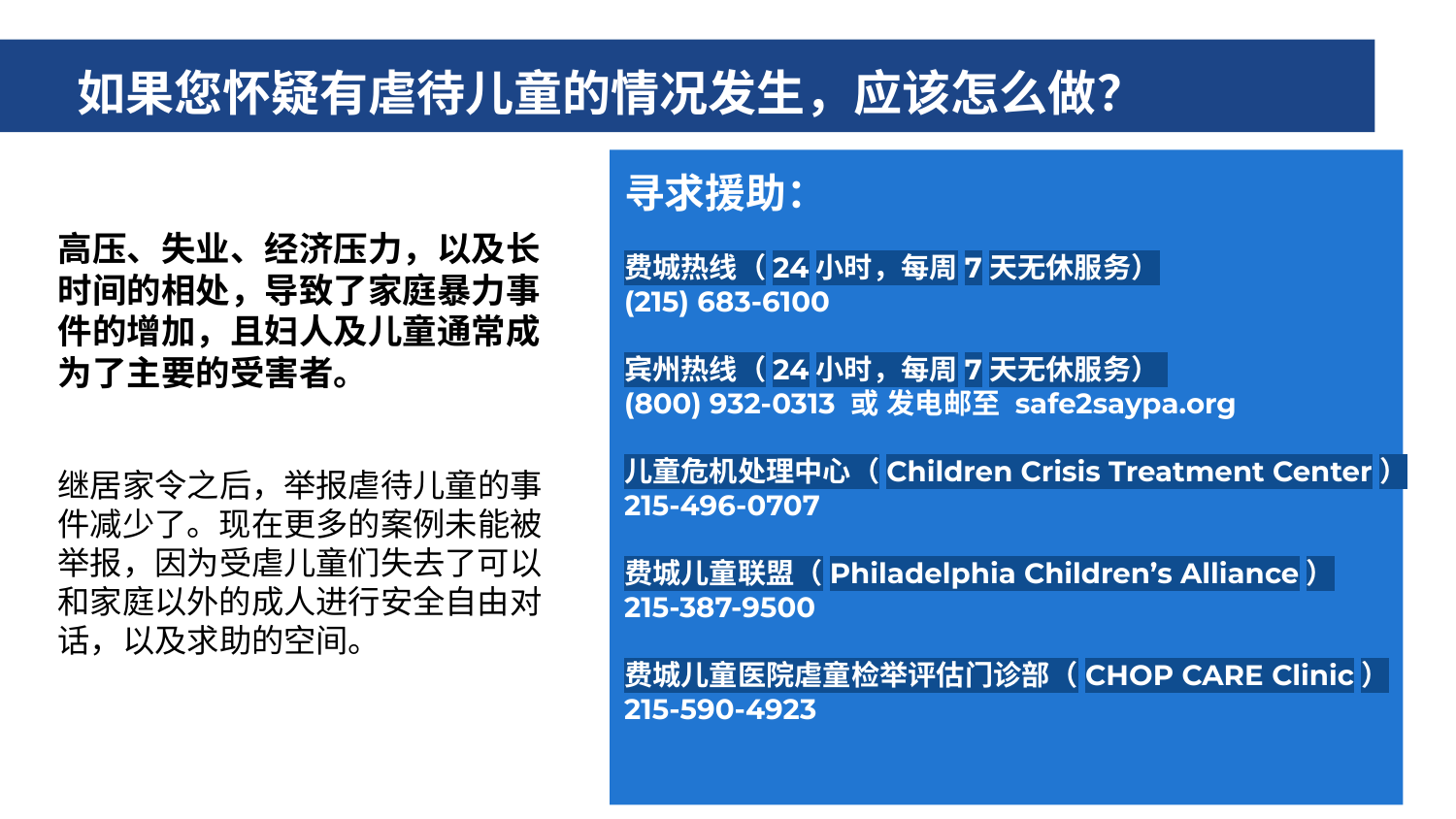

如果您怀疑有虐待儿童的情况发生，应该怎么做？

寻求援助：

费城热线（24小时，每周7天无休服务）
(215) 683-6100

宾州热线（24小时，每周7天无休服务）
(800) 932-0313 或 发电邮至 safe2saypa.org

儿童危机处理中心（Children Crisis Treatment Center）
215-496-0707

费城儿童联盟（Philadelphia Children’s Alliance）
215-387-9500

费城儿童医院虐童检举评估门诊部（CHOP CARE Clinic）
215-590-4923

高压、失业、经济压力，以及长时间的相处，导致了家庭暴力事件的增加，且妇人及儿童通常成为了主要的受害者。

继居家令之后，举报虐待儿童的事件减少了。现在更多的案例未能被举报，因为受虐儿童们失去了可以和家庭以外的成人进行安全自由对话，以及求助的空间。